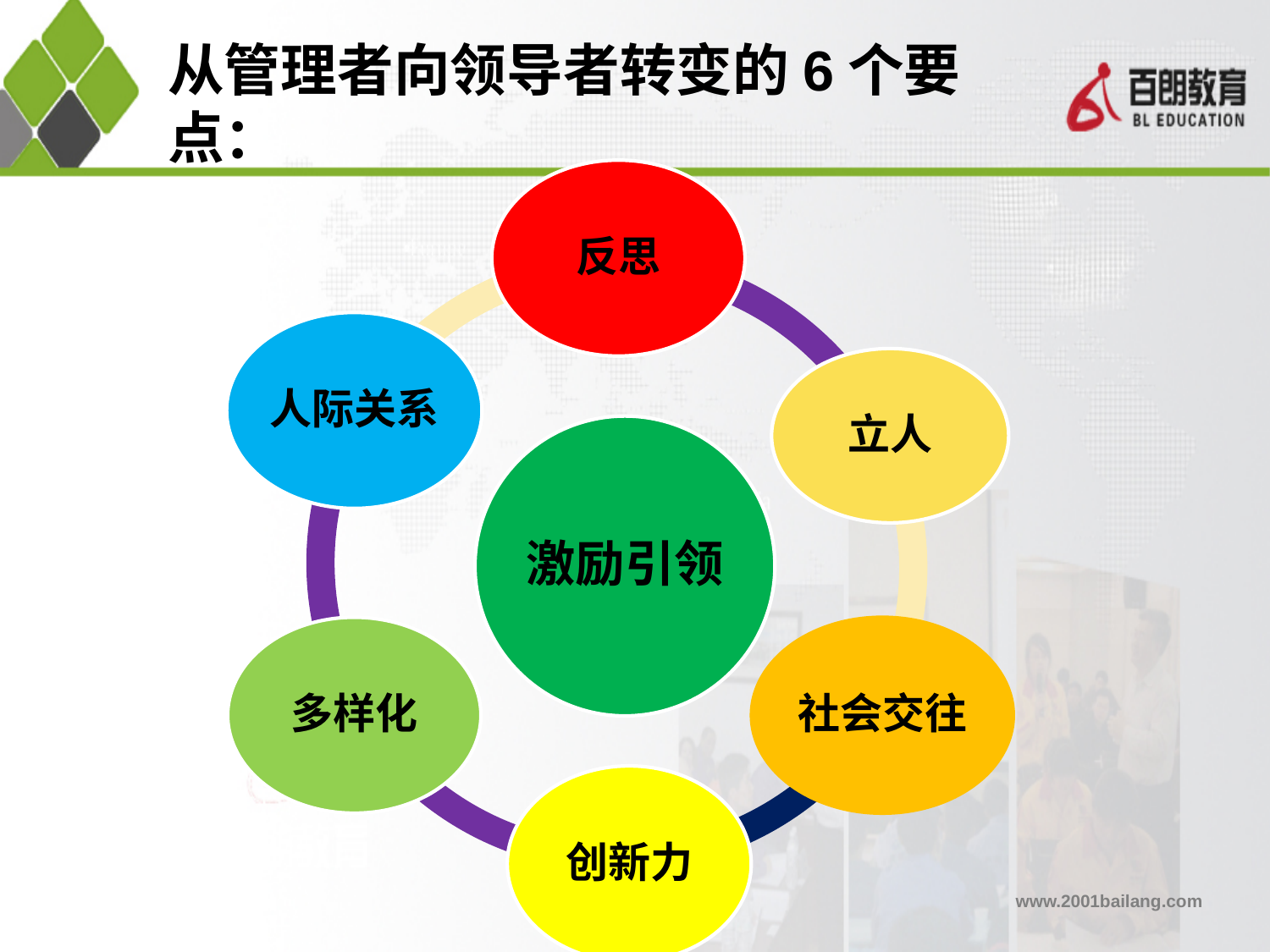

# 从管理者向领导者转变的6个要点：
激励引领
反思
立人
社会交往
创新力
多样化
人际关系